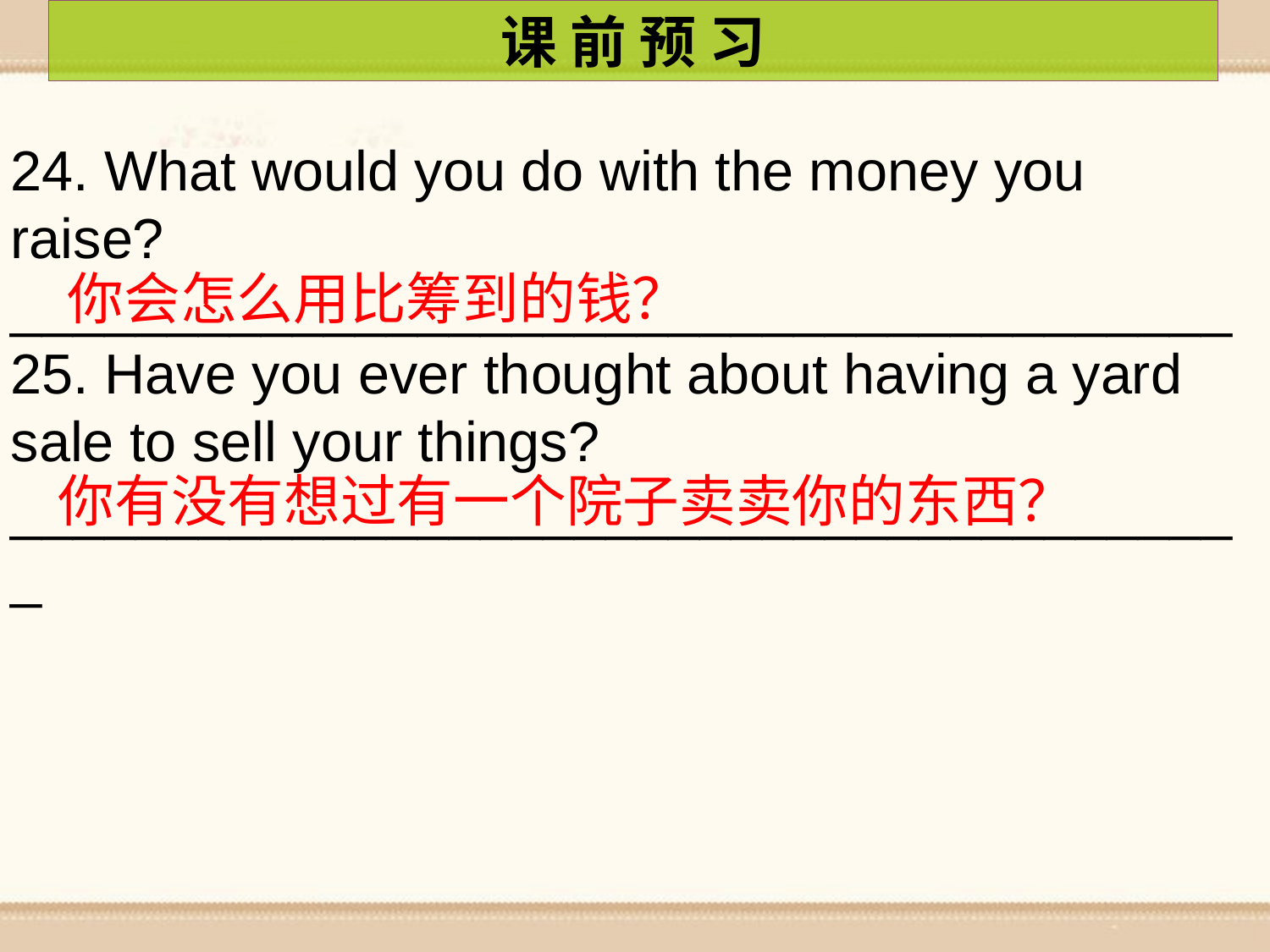

课 前 预 习
24. What would you do with the money you raise?
_______________________________________
25. Have you ever thought about having a yard sale to sell your things?
________________________________________
你会怎么用比筹到的钱？
你有没有想过有一个院子卖卖你的东西？